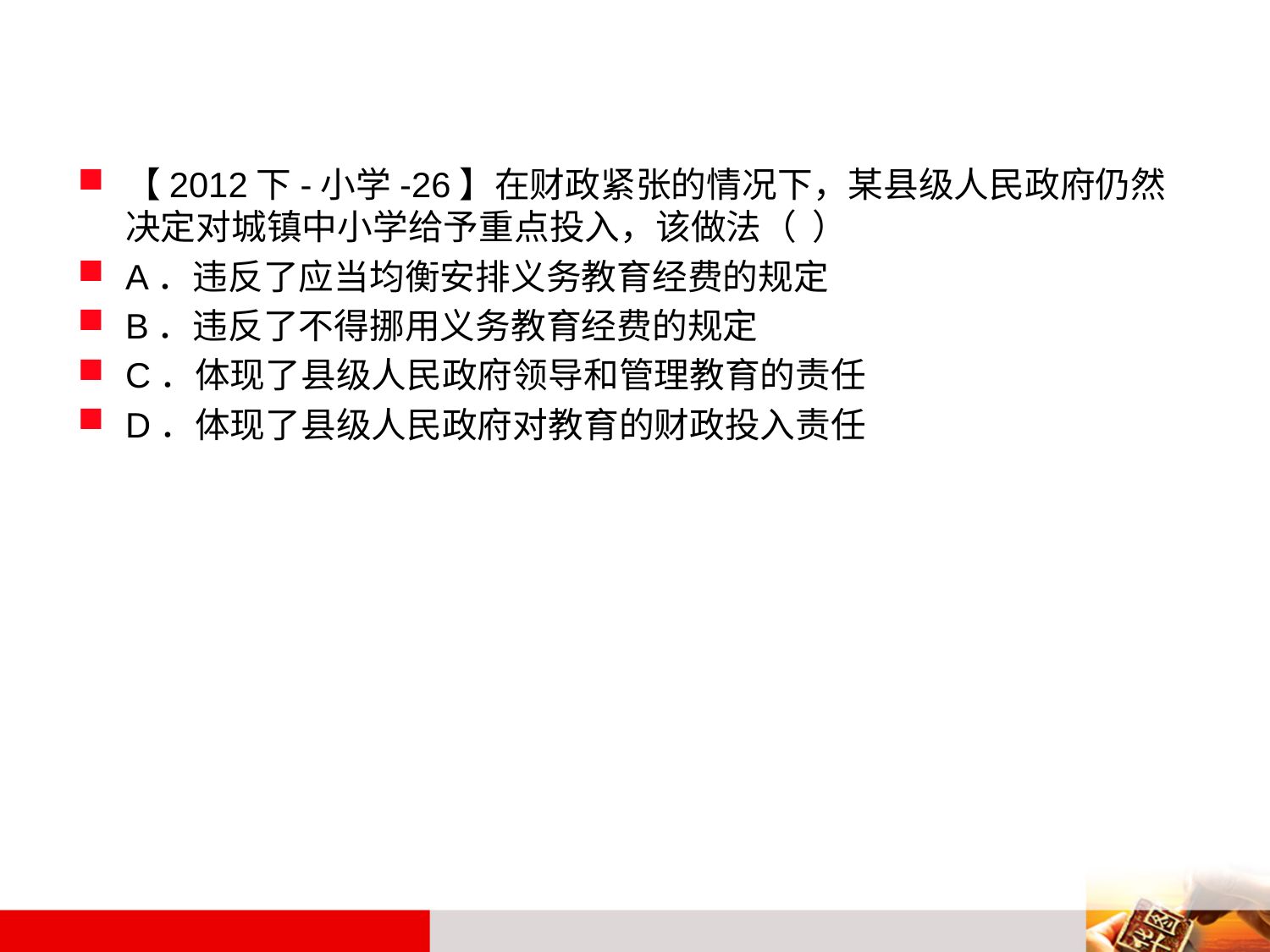

#
【2012下-小学-26】在财政紧张的情况下，某县级人民政府仍然决定对城镇中小学给予重点投入，该做法（  ）
A．违反了应当均衡安排义务教育经费的规定
B．违反了不得挪用义务教育经费的规定
C．体现了县级人民政府领导和管理教育的责任
D．体现了县级人民政府对教育的财政投入责任